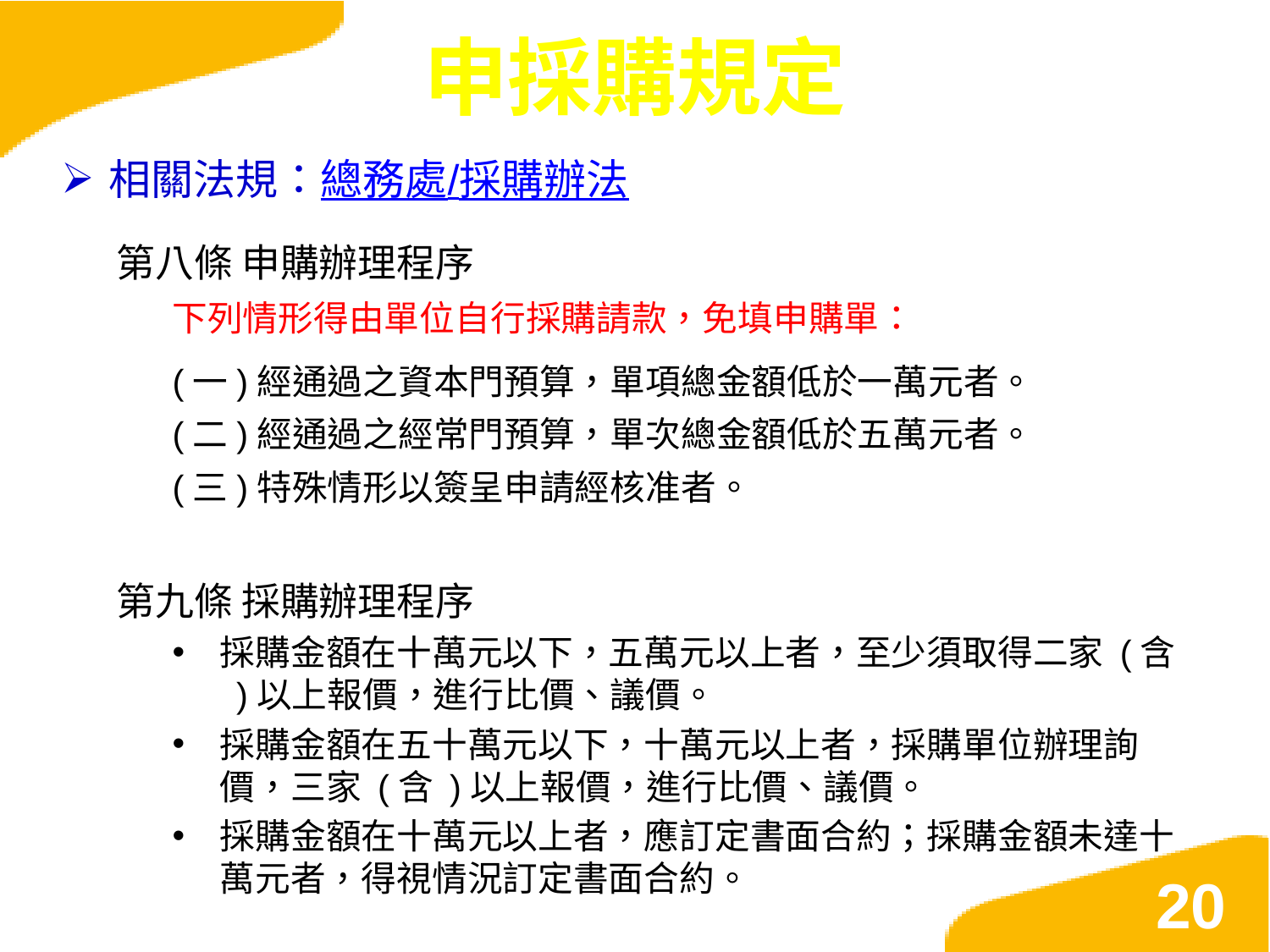

# 申採購規定
相關法規：總務處/採購辦法
第八條 申購辦理程序
下列情形得由單位自行採購請款，免填申購單：
(一)經通過之資本門預算，單項總金額低於一萬元者。
(二)經通過之經常門預算，單次總金額低於五萬元者。
(三)特殊情形以簽呈申請經核准者。(三)特殊情形以簽呈申請經核准者。
第九條 採購辦理程序
採購金額在十萬元以下，五萬元以上者，至少須取得二家 (含 )以上報價，進行比價、議價。
採購金額在五十萬元以下，十萬元以上者，採購單位辦理詢價，三家 (含 )以上報價，進行比價、議價。
採購金額在十萬元以上者，應訂定書面合約；採購金額未達十萬元者，得視情況訂定書面合約。

20